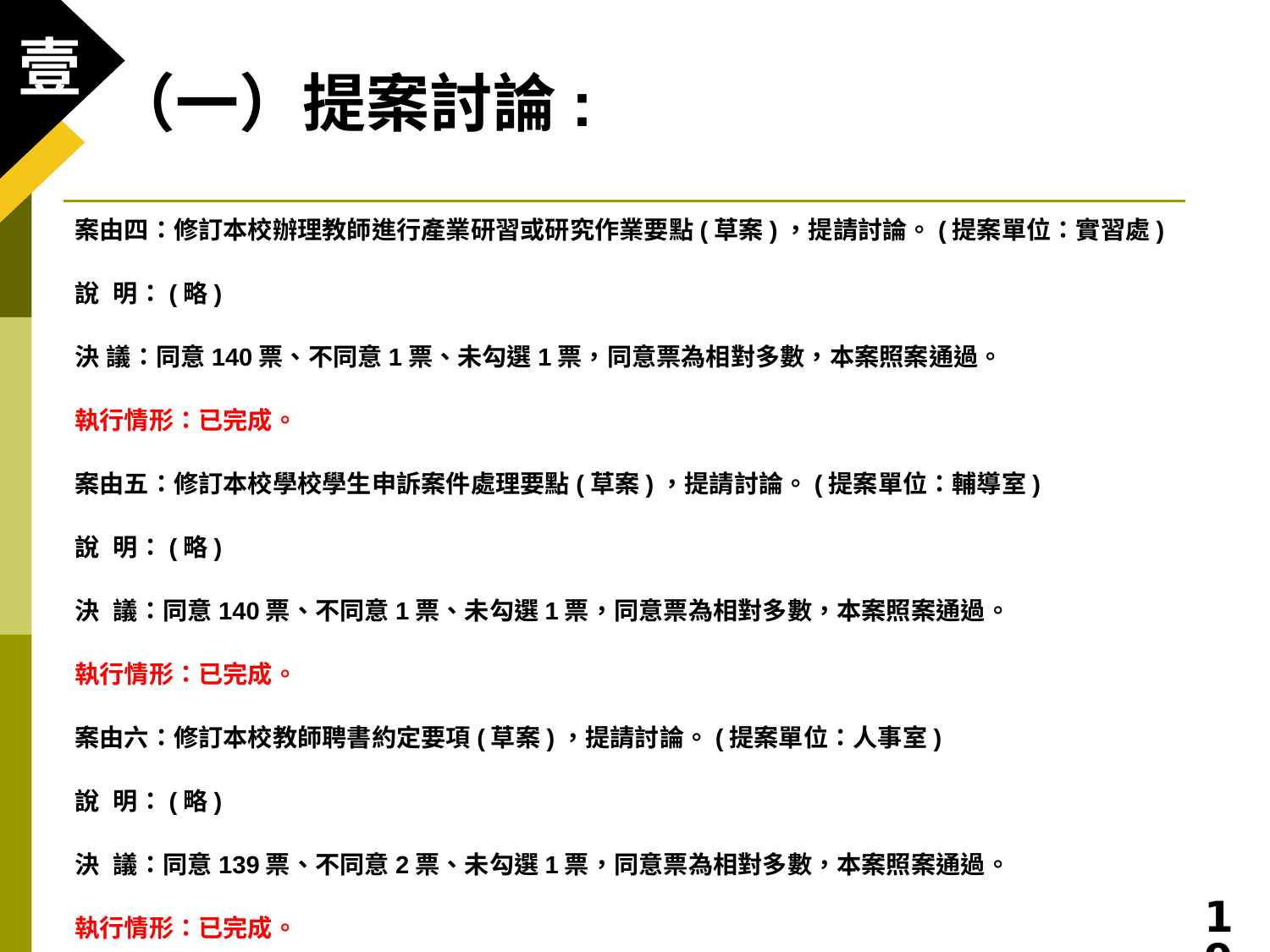

（一）提案討論:
案由四：修訂本校辦理教師進行產業研習或研究作業要點(草案)，提請討論。(提案單位：實習處)
說  明：(略)
決 議：同意140票、不同意1票、未勾選1票，同意票為相對多數，本案照案通過。
執行情形：已完成。
案由五：修訂本校學校學生申訴案件處理要點(草案)，提請討論。(提案單位：輔導室)
說  明：(略)
決  議：同意140票、不同意1票、未勾選1票，同意票為相對多數，本案照案通過。
執行情形：已完成。
案由六：修訂本校教師聘書約定要項(草案)，提請討論。(提案單位：人事室)
說  明：(略)
決  議：同意139票、不同意2票、未勾選1票，同意票為相對多數，本案照案通過。
執行情形：已完成。
19